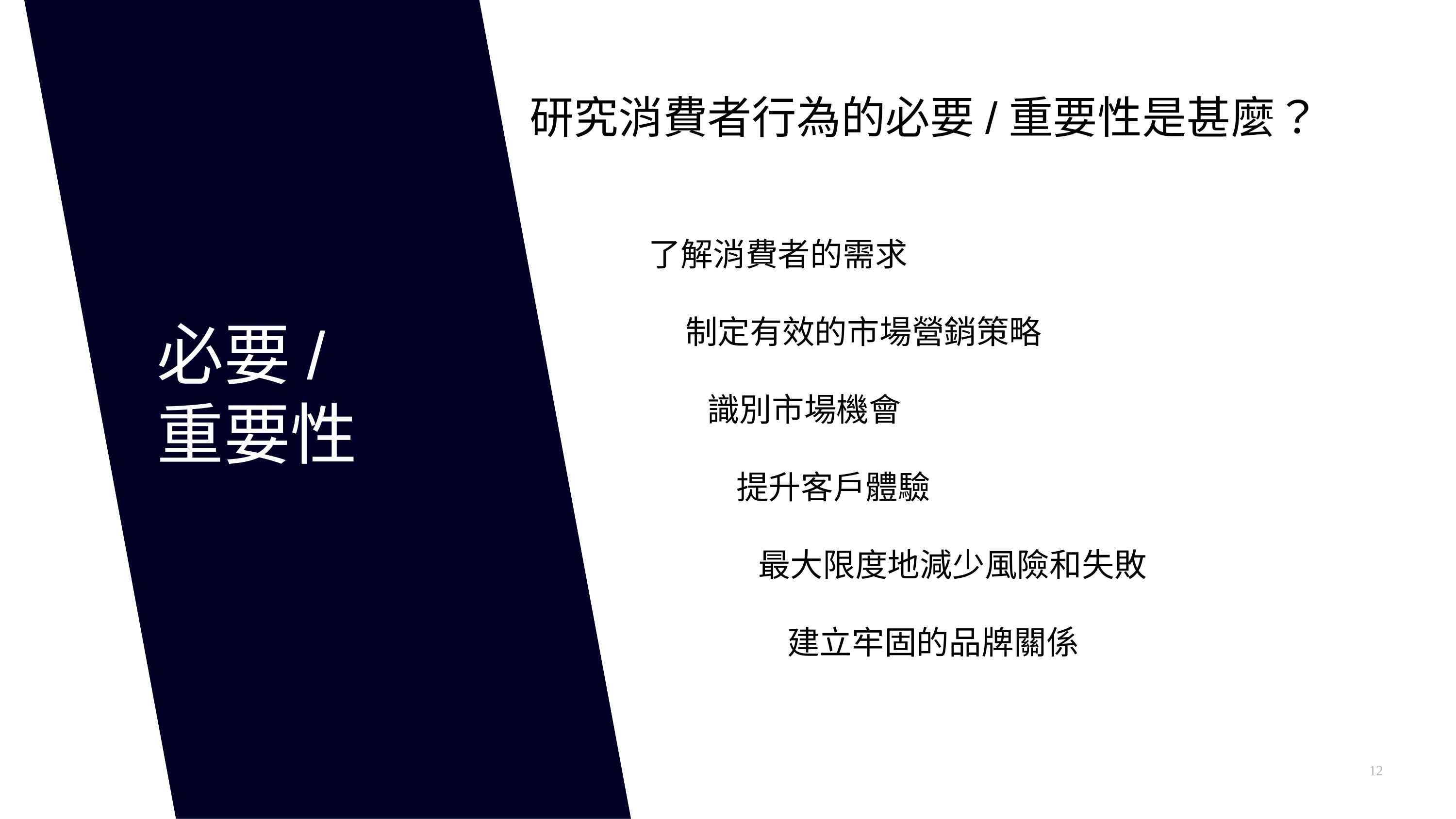

研究消費者行為的必要/重要性是甚麼？
了解消費者的需求

    制定有效的市場營銷策略

       識別市場機會

           提升客戶體驗

              最大限度地減少風險和失敗

                  建立牢固的品牌關係
Customers’ Response:
Selecting Brand
Buying time
Repurchasing
Buying intervals
必要/
重要性
12